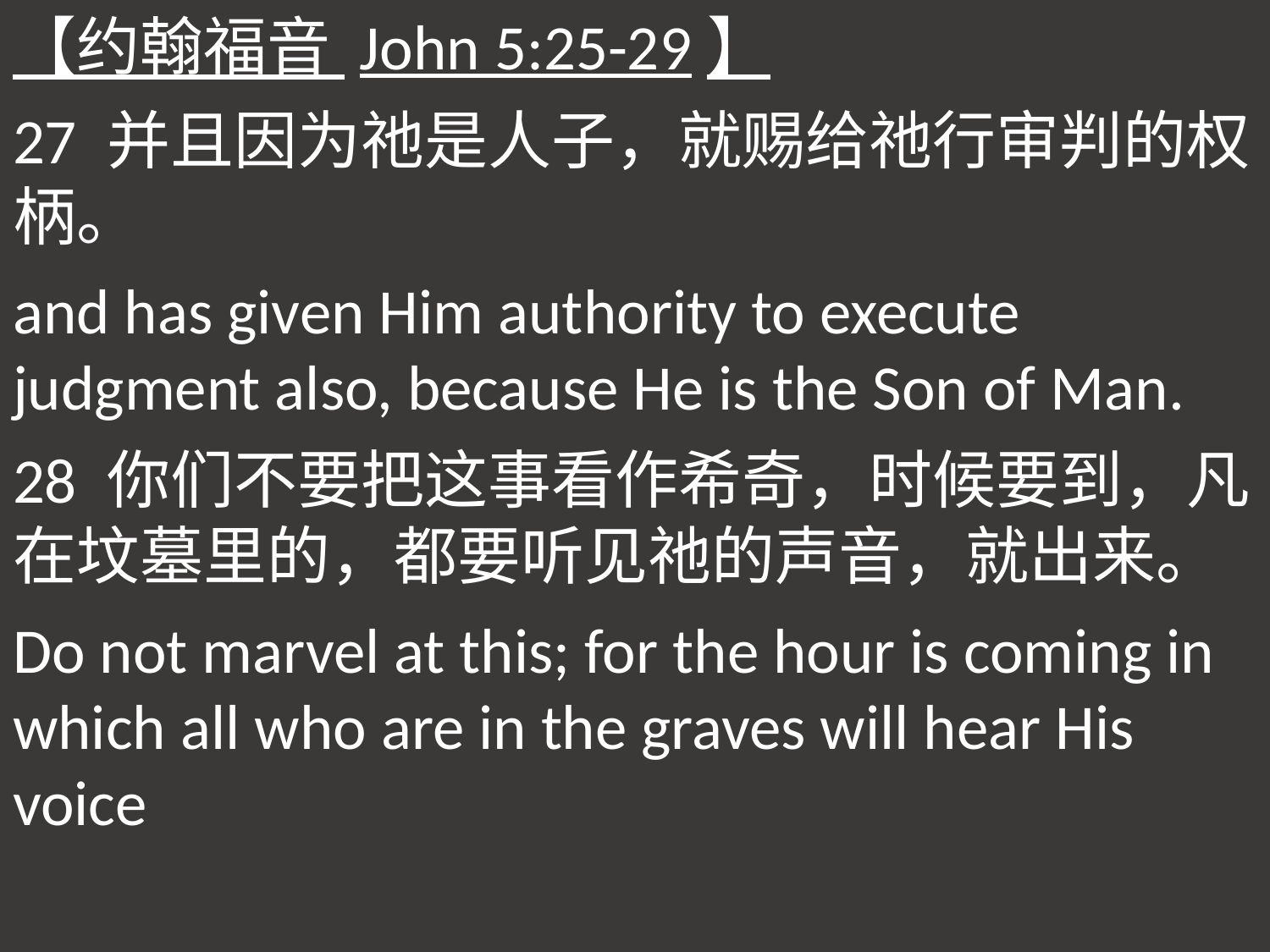

【约翰福音 John 5:25-29】
27 并且因为祂是人子，就赐给祂行审判的权柄。
and has given Him authority to execute judgment also, because He is the Son of Man.
28 你们不要把这事看作希奇，时候要到，凡在坟墓里的，都要听见祂的声音，就出来。
Do not marvel at this; for the hour is coming in which all who are in the graves will hear His voice